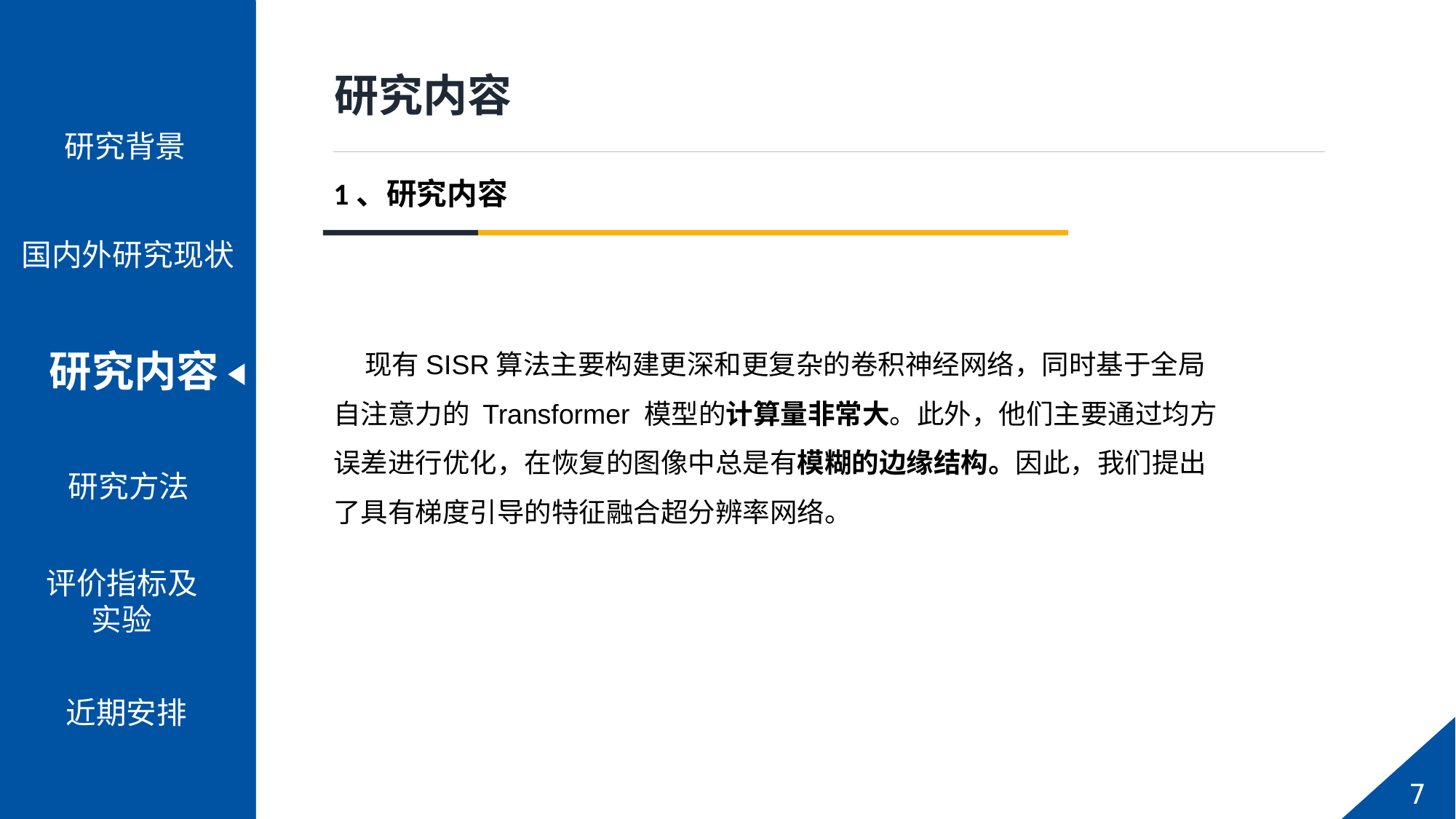

研究背景

PPT模板下载：www.1ppt.com/moban/     行业PPT模板：www.1ppt.com/hangye/
节日PPT模板：www.1ppt.com/jieri/           PPT素材下载：www.1ppt.com/sucai/
PPT背景图片：www.1ppt.com/beijing/      PPT图表下载：www.1ppt.com/tubiao/
优秀PPT下载：www.1ppt.com/xiazai/        PPT教程： www.1ppt.com/powerpoint/
Word教程： www.1ppt.com/word/              Excel教程：www.1ppt.com/excel/
资料下载：www.1ppt.com/ziliao/                PPT课件下载：www.1ppt.com/kejian/
范文下载：www.1ppt.com/fanwen/             试卷下载：www.1ppt.com/shiti/
教案下载：www.1ppt.com/jiaoan/        PPT论坛：www.1ppt.cn

国内外研究现状

研究内容

研究内容

创新点

研究背景

PPT模板下载：www.1ppt.com/moban/     行业PPT模板：www.1ppt.com/hangye/
节日PPT模板：www.1ppt.com/jieri/           PPT素材下载：www.1ppt.com/sucai/
PPT背景图片：www.1ppt.com/beijing/      PPT图表下载：www.1ppt.com/tubiao/
优秀PPT下载：www.1ppt.com/xiazai/        PPT教程： www.1ppt.com/powerpoint/
Word教程： www.1ppt.com/word/              Excel教程：www.1ppt.com/excel/
资料下载：www.1ppt.com/ziliao/                PPT课件下载：www.1ppt.com/kejian/
范文下载：www.1ppt.com/fanwen/             试卷下载：www.1ppt.com/shiti/
教案下载：www.1ppt.com/jiaoan/        PPT论坛：www.1ppt.cn

国内外研究现状

研究内容

研究内容
1、研究内容

    现有SISR算法主要构建更深和更复杂的卷积神经网络，同时基于全局自注意力的 Transformer 模型的计算量非常大。此外，他们主要通过均方误差进行优化，在恢复的图像中总是有模糊的边缘结构。因此，我们提出了具有梯度引导的特征融合超分辨率网络。
研究方法
评价指标及实验
近期安排
7